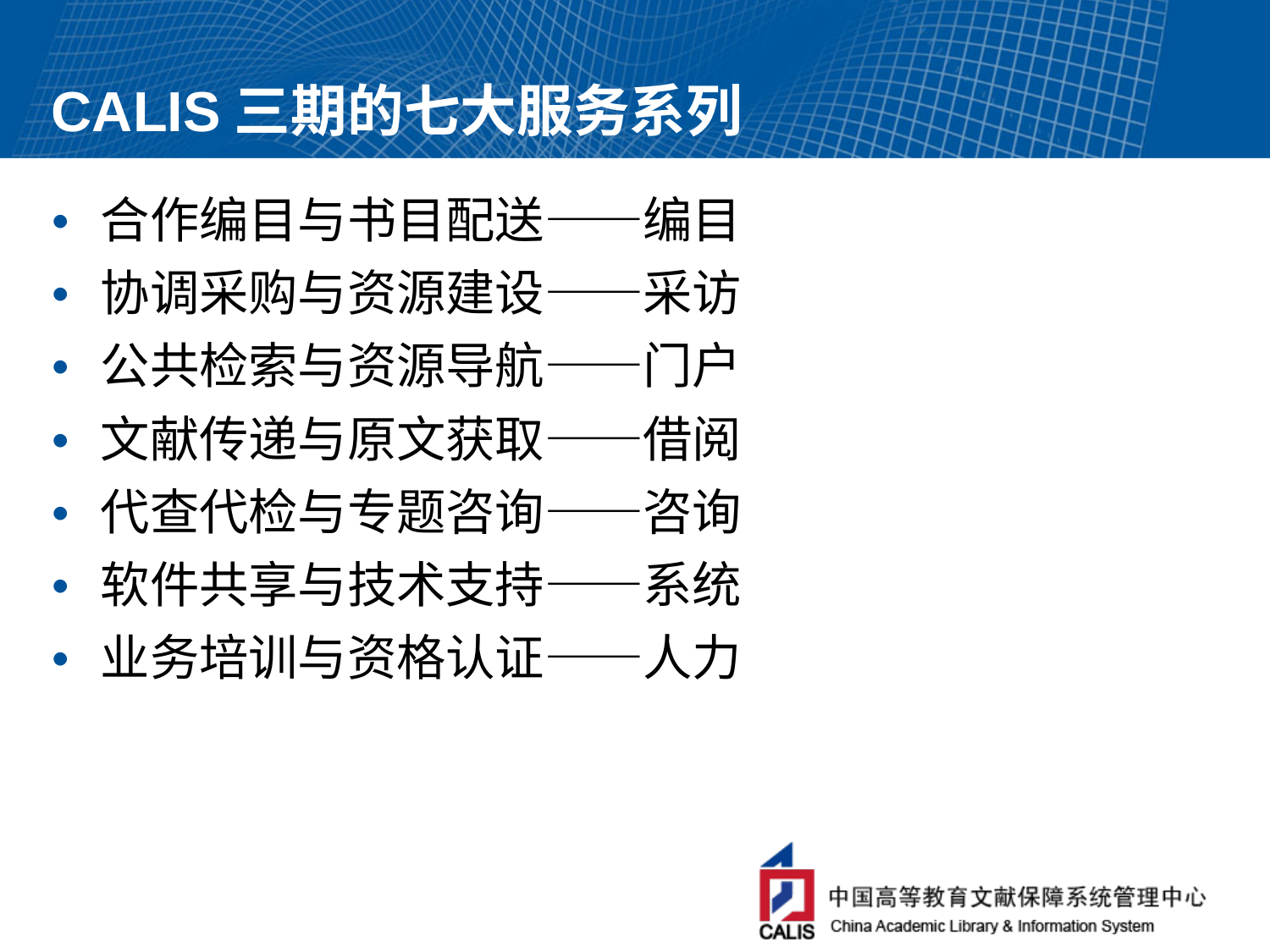

# CALIS三期的七大服务系列
合作编目与书目配送——编目
协调采购与资源建设——采访
公共检索与资源导航——门户
文献传递与原文获取——借阅
代查代检与专题咨询——咨询
软件共享与技术支持——系统
业务培训与资格认证——人力